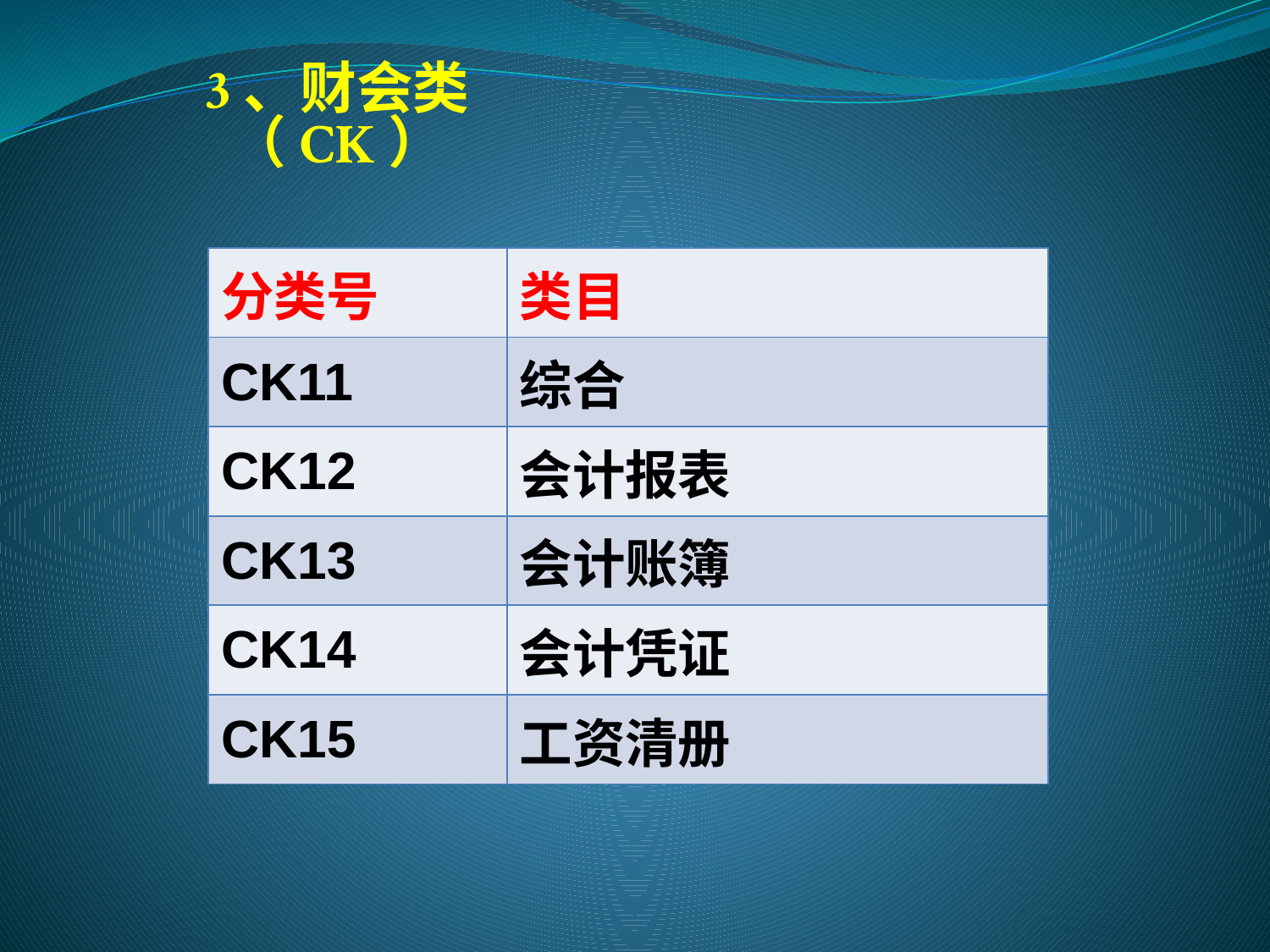

3、财会类（CK）
| 分类号 | 类目 |
| --- | --- |
| CK11 | 综合 |
| CK12 | 会计报表 |
| CK13 | 会计账簿 |
| CK14 | 会计凭证 |
| CK15 | 工资清册 |